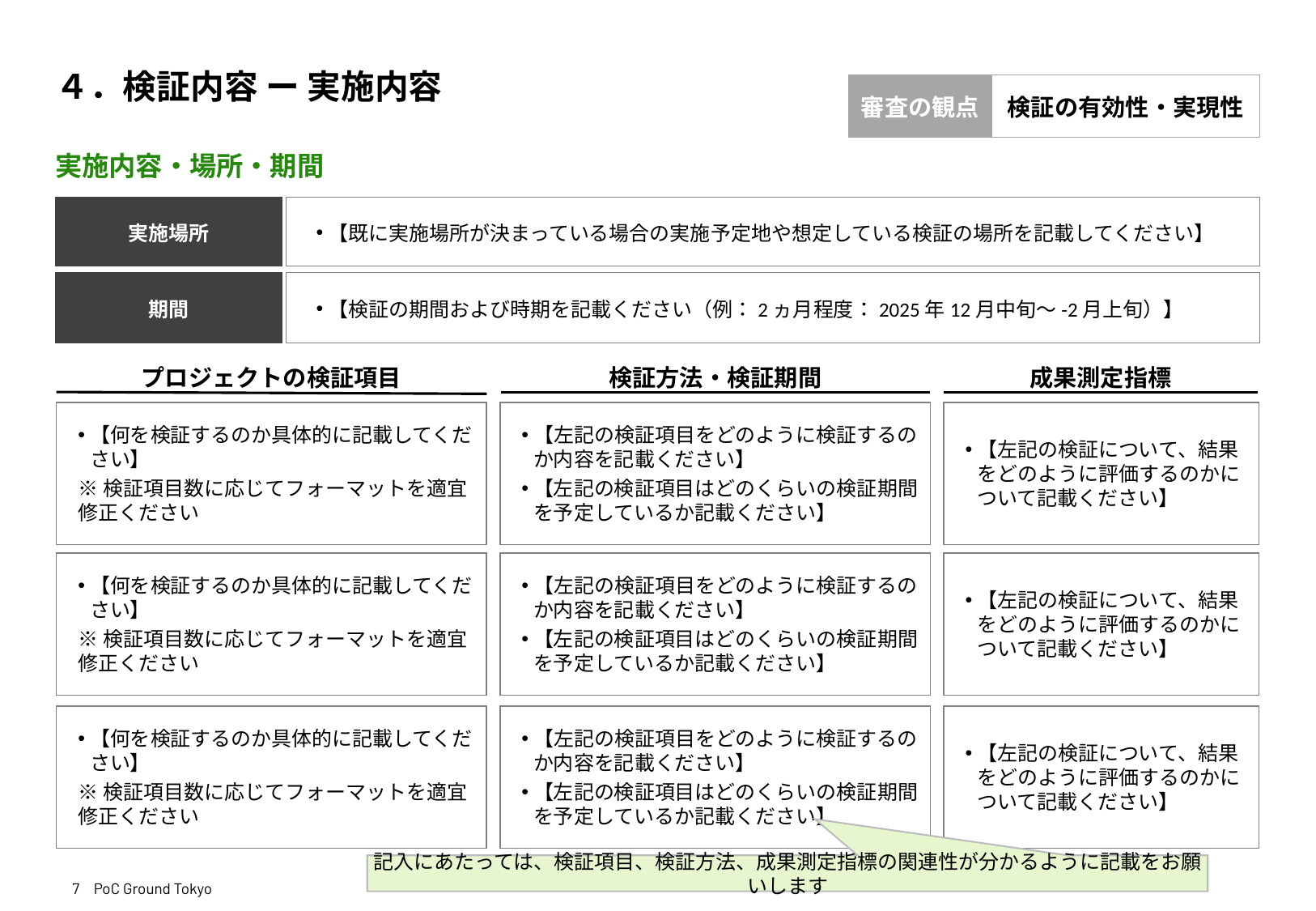

# ４．検証内容 ー 実施内容
審査の観点
検証の有効性・実現性
実施内容・場所・期間
実施場所
【既に実施場所が決まっている場合の実施予定地や想定している検証の場所を記載してください】
期間
【検証の期間および時期を記載ください（例：2ヵ月程度：2025年12月中旬～-2月上旬）】
プロジェクトの検証項目
検証方法・検証期間
成果測定指標
【何を検証するのか具体的に記載してください】
※検証項目数に応じてフォーマットを適宜修正ください
【左記の検証項目をどのように検証するのか内容を記載ください】
【左記の検証項目はどのくらいの検証期間を予定しているか記載ください】
【左記の検証について、結果をどのように評価するのかについて記載ください】
【何を検証するのか具体的に記載してください】
※検証項目数に応じてフォーマットを適宜修正ください
【左記の検証項目をどのように検証するのか内容を記載ください】
【左記の検証項目はどのくらいの検証期間を予定しているか記載ください】
【左記の検証について、結果をどのように評価するのかについて記載ください】
【何を検証するのか具体的に記載してください】
※検証項目数に応じてフォーマットを適宜修正ください
【左記の検証項目をどのように検証するのか内容を記載ください】
【左記の検証項目はどのくらいの検証期間を予定しているか記載ください】
【左記の検証について、結果をどのように評価するのかについて記載ください】
記入にあたっては、検証項目、検証方法、成果測定指標の関連性が分かるように記載をお願いします
7
PoC Ground Tokyo